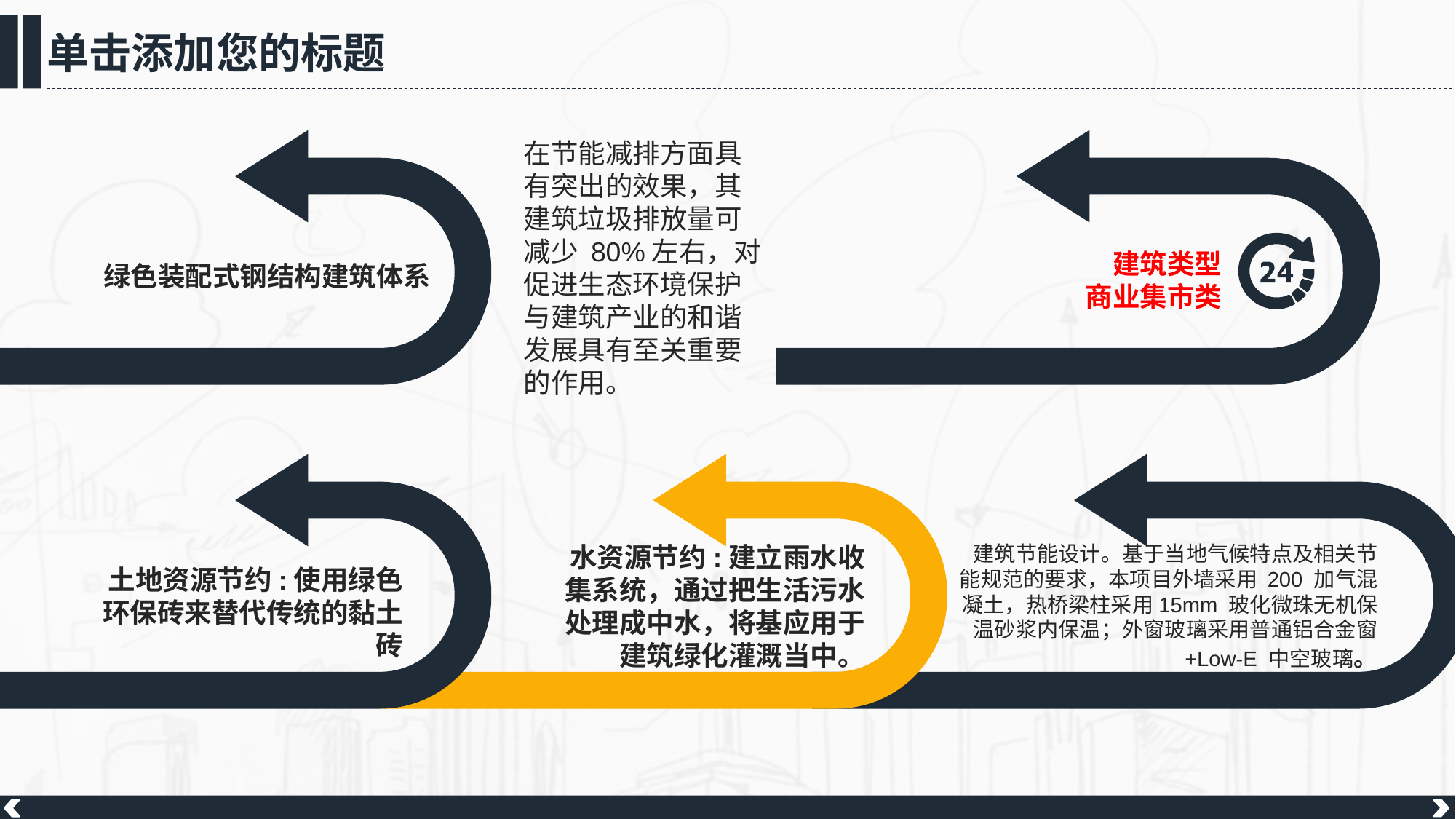

在节能减排方面具有突出的效果，其建筑垃圾排放量可减少 80%左右，对促进生态环境保护与建筑产业的和谐发展具有至关重要的作用。

建筑类型
商业集市类

绿色装配式钢结构建筑体系

建筑节能设计。基于当地气候特点及相关节能规范的要求，本项目外墙采用 200 加气混凝土，热桥梁柱采用15mm 玻化微珠无机保温砂浆内保温；外窗玻璃采用普通铝合金窗 +Low-E 中空玻璃。
水资源节约:建立雨水收集系统，通过把生活污水处理成中水，将基应用于建筑绿化灌溉当中。
土地资源节约:使用绿色环保砖来替代传统的黏土砖